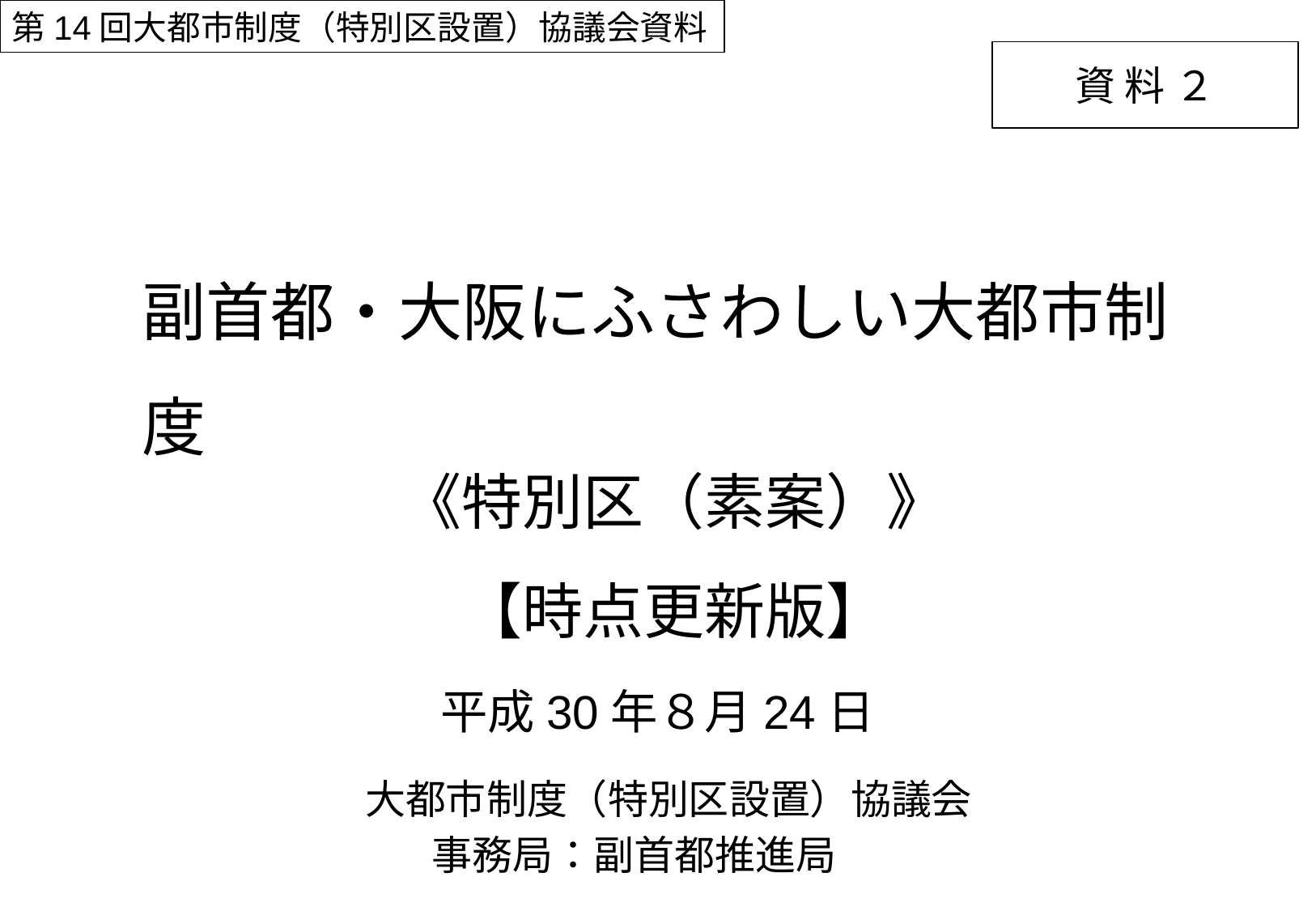

第14回大都市制度（特別区設置）協議会資料
資 料 ２
副首都・大阪にふさわしい大都市制度
《特別区（素案）》

【時点更新版】
平成30年８月24日

 大都市制度（特別区設置）協議会
事務局：副首都推進局